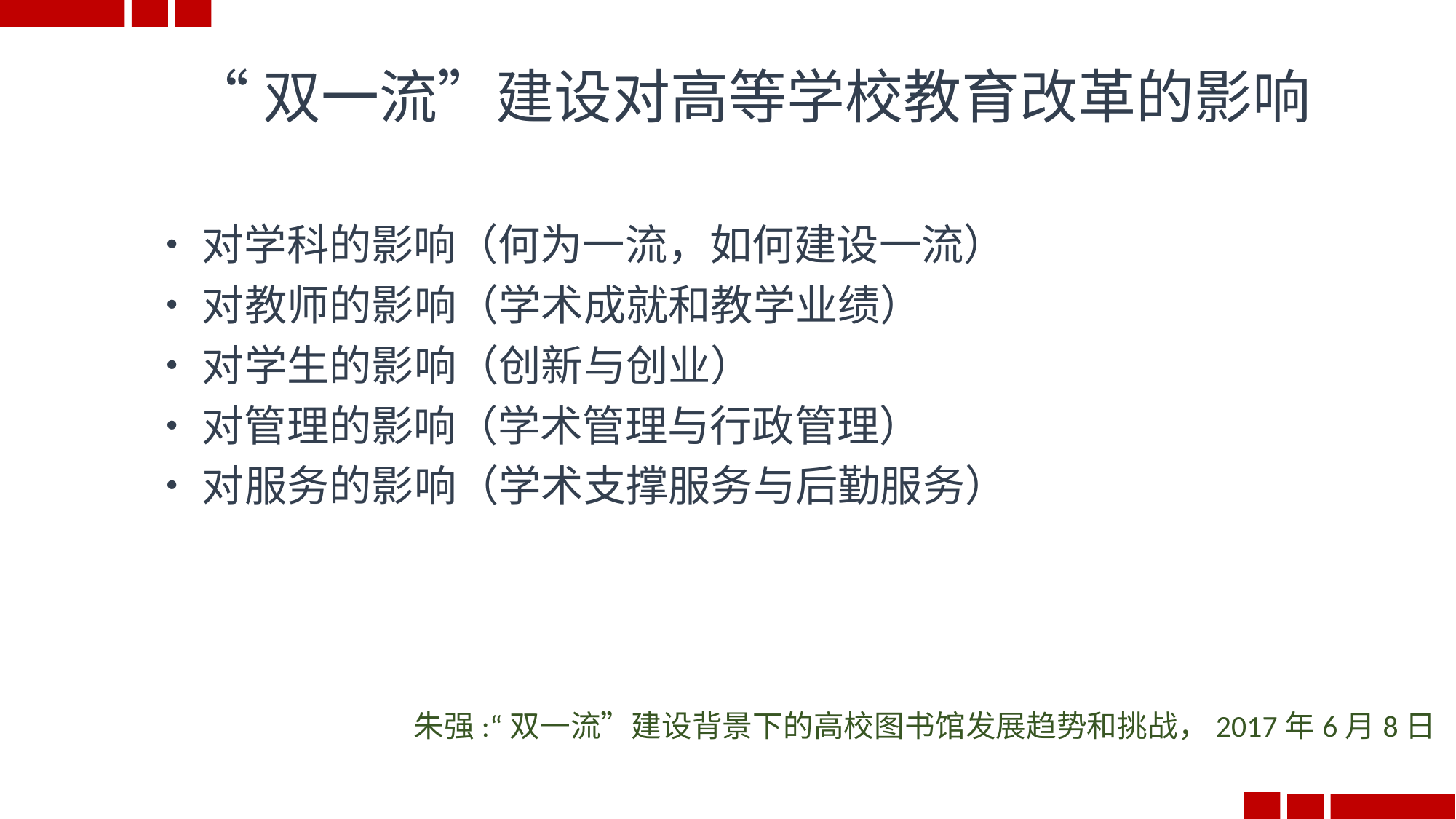

5
“双一流”建设对高等学校教育改革的影响
•	对学科的影响（何为一流，如何建设一流）
•	对教师的影响（学术成就和教学业绩）
•	对学生的影响（创新与创业）
•	对管理的影响（学术管理与行政管理）
•	对服务的影响（学术支撑服务与后勤服务）
朱强:“双一流”建设背景下的高校图书馆发展趋势和挑战，2017年6月8日